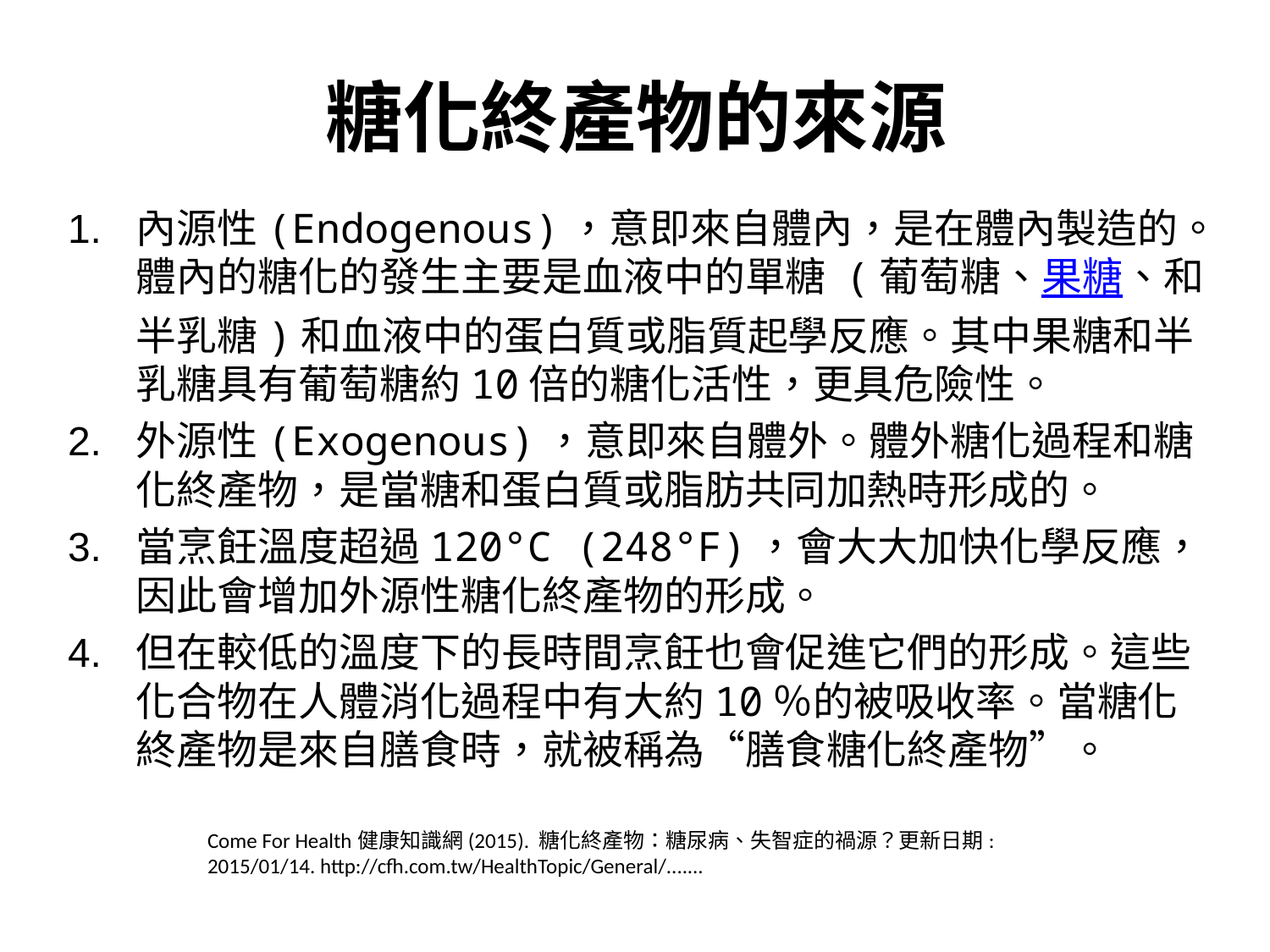

# 糖化終產物的來源
內源性(Endogenous)，意即來自體內，是在體內製造的。體內的糖化的發生主要是血液中的單糖 (葡萄糖、果糖、和半乳糖)和血液中的蛋白質或脂質起學反應。其中果糖和半乳糖具有葡萄糖約10倍的糖化活性，更具危險性。
外源性(Exogenous)，意即來自體外。體外糖化過程和糖化終產物，是當糖和蛋白質或脂肪共同加熱時形成的。
當烹飪溫度超過120°C (248°F)，會大大加快化學反應，因此會增加外源性糖化終產物的形成。
但在較低的溫度下的長時間烹飪也會促進它們的形成。這些化合物在人體消化過程中有大約10％的被吸收率。當糖化終產物是來自膳食時，就被稱為“膳食糖化終產物”。

Come For Health健康知識網(2015). 糖化終產物：糖尿病、失智症的禍源？更新日期: 2015/01/14. http://cfh.com.tw/HealthTopic/General/.......